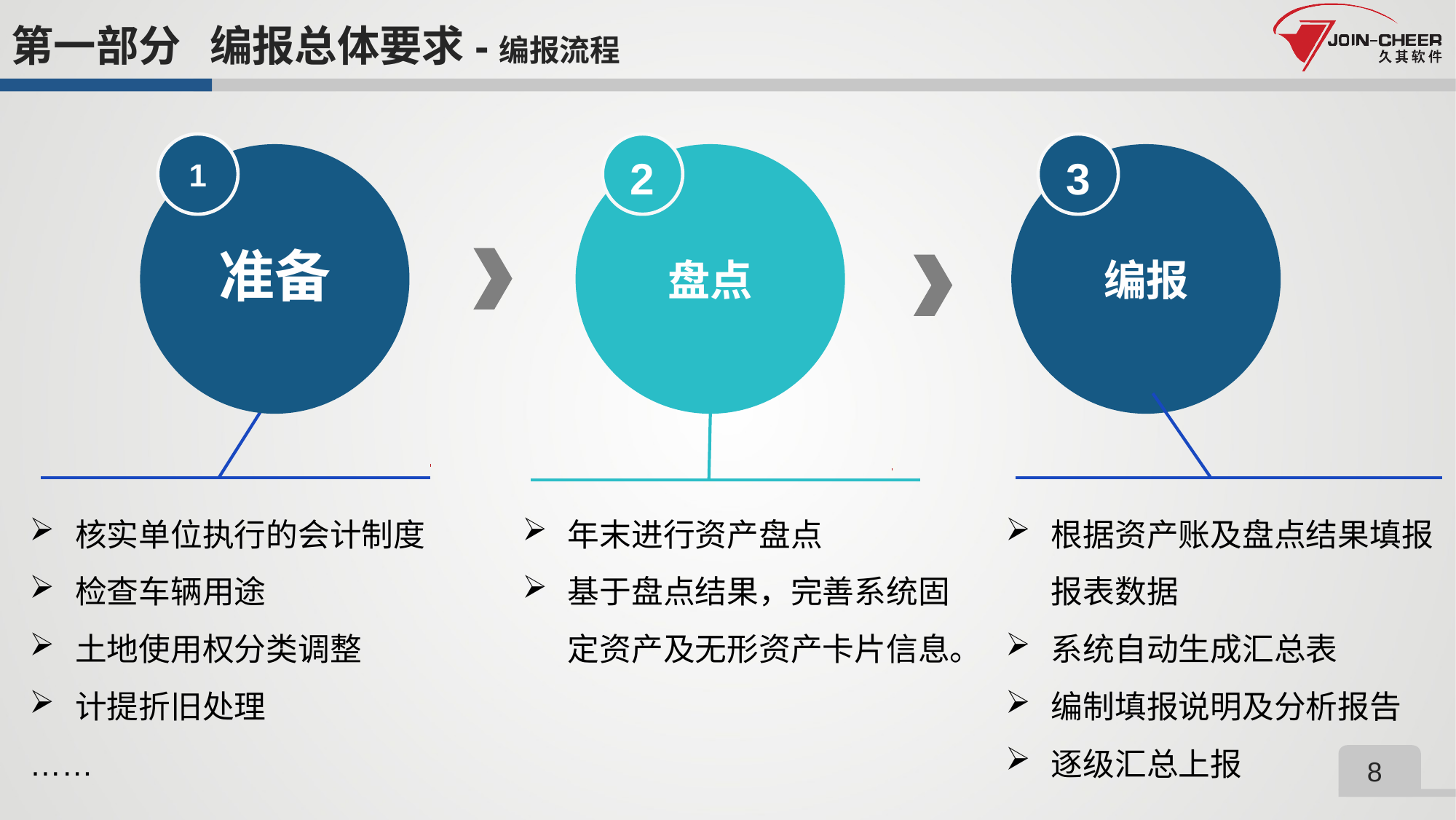

第一部分   编报总体要求-编报流程
1
2
3

准备
盘点
编报

核实单位执行的会计制度
检查车辆用途
土地使用权分类调整
计提折旧处理
……

年末进行资产盘点
基于盘点结果，完善系统固定资产及无形资产卡片信息。

根据资产账及盘点结果填报报表数据
系统自动生成汇总表
编制填报说明及分析报告
逐级汇总上报